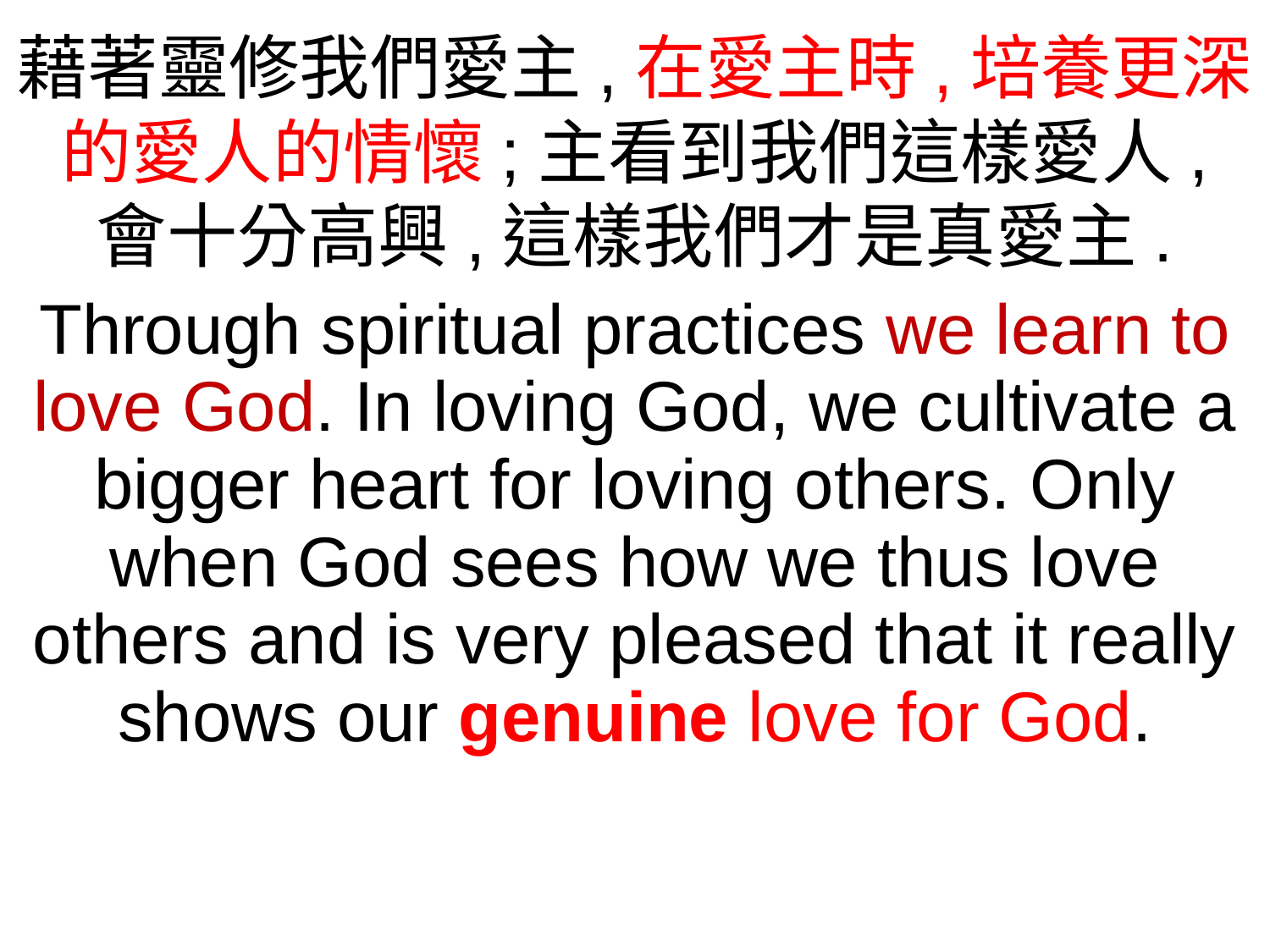

藉著靈修我們愛主,在愛主時,培養更深的愛人的情懷;主看到我們這樣愛人,
會十分高興,這樣我們才是真愛主.
Through spiritual practices we learn to love God. In loving God, we cultivate a bigger heart for loving others. Only when God sees how we thus love others and is very pleased that it really shows our genuine love for God.